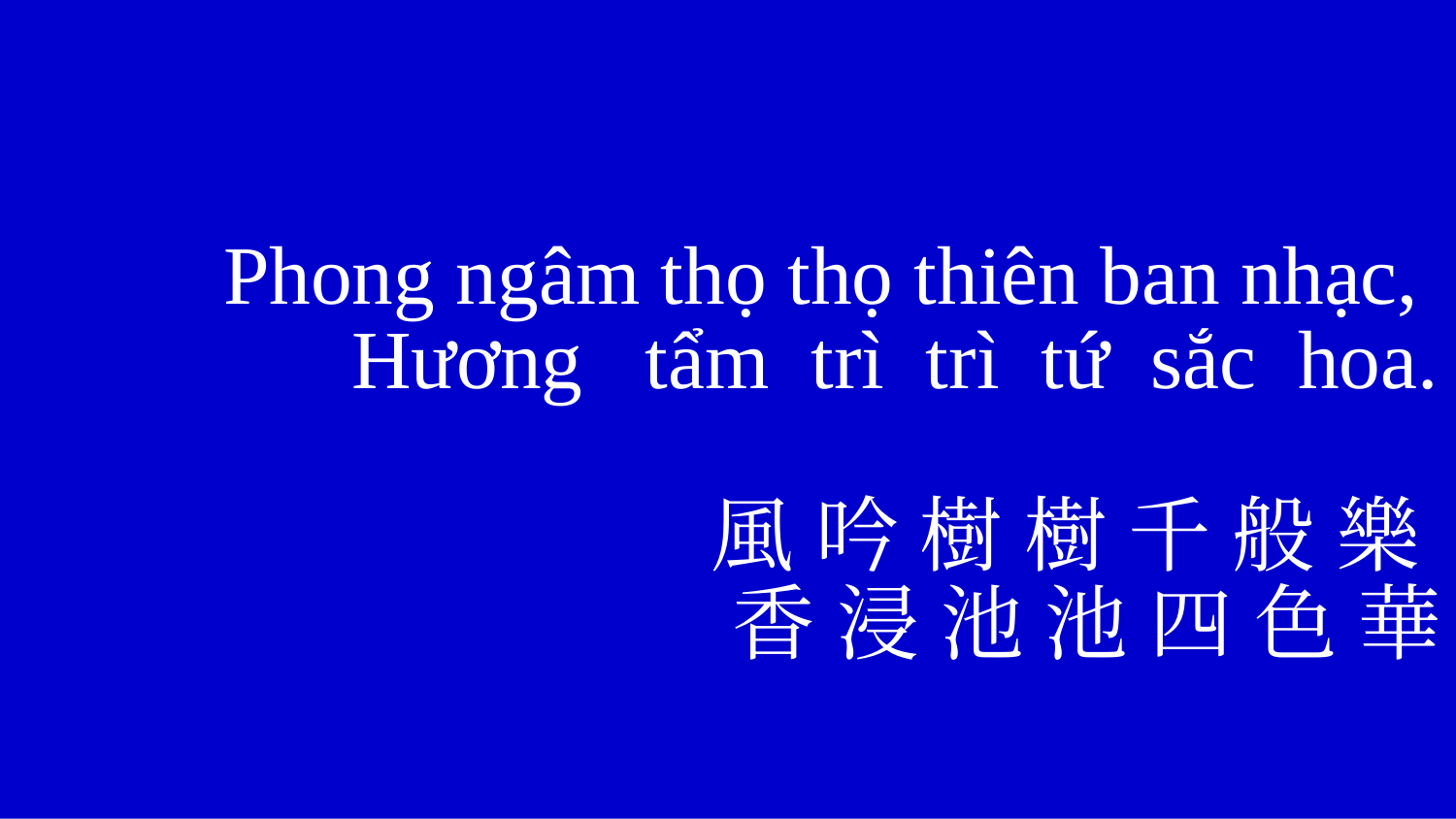

Phong ngâm thọ thọ thiên ban nhạc, 	Hương   tẩm  trì  trì  tứ  sắc  hoa.

	風 吟 樹 樹 千 般 樂
	香 浸 池 池 四 色 華